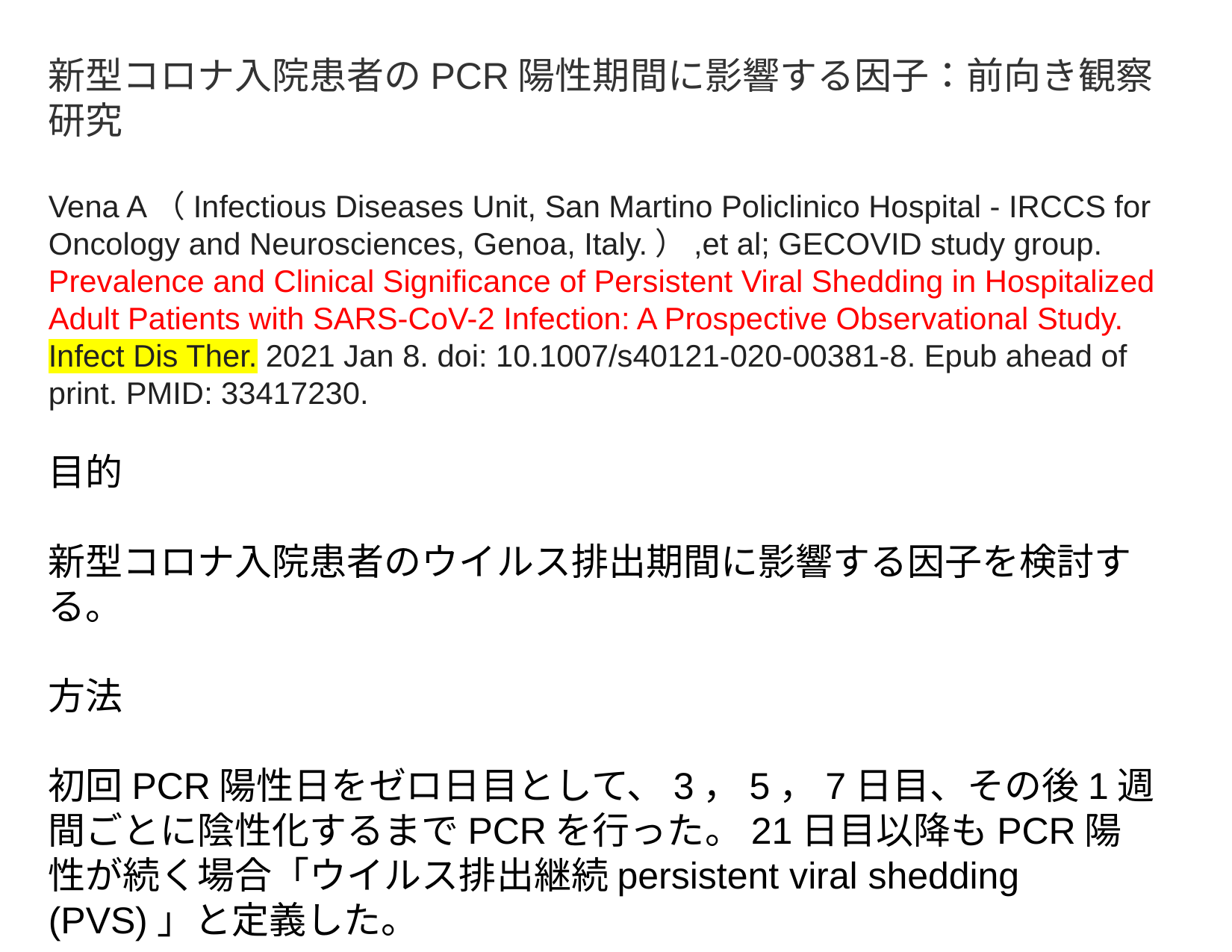

新型コロナ入院患者のPCR陽性期間に影響する因子：前向き観察研究

Vena A（Infectious Diseases Unit, San Martino Policlinico Hospital - IRCCS for Oncology and Neurosciences, Genoa, Italy.）,et al; GECOVID study group. Prevalence and Clinical Significance of Persistent Viral Shedding in Hospitalized Adult Patients with SARS-CoV-2 Infection: A Prospective Observational Study. Infect Dis Ther. 2021 Jan 8. doi: 10.1007/s40121-020-00381-8. Epub ahead of print. PMID: 33417230.

目的

新型コロナ入院患者のウイルス排出期間に影響する因子を検討する。

方法

初回PCR陽性日をゼロ日目として、3，5，7日目、その後1週間ごとに陰性化するまでPCRを行った。21日目以降もPCR陽性が続く場合「ウイルス排出継続persistent viral shedding (PVS)」と定義した。